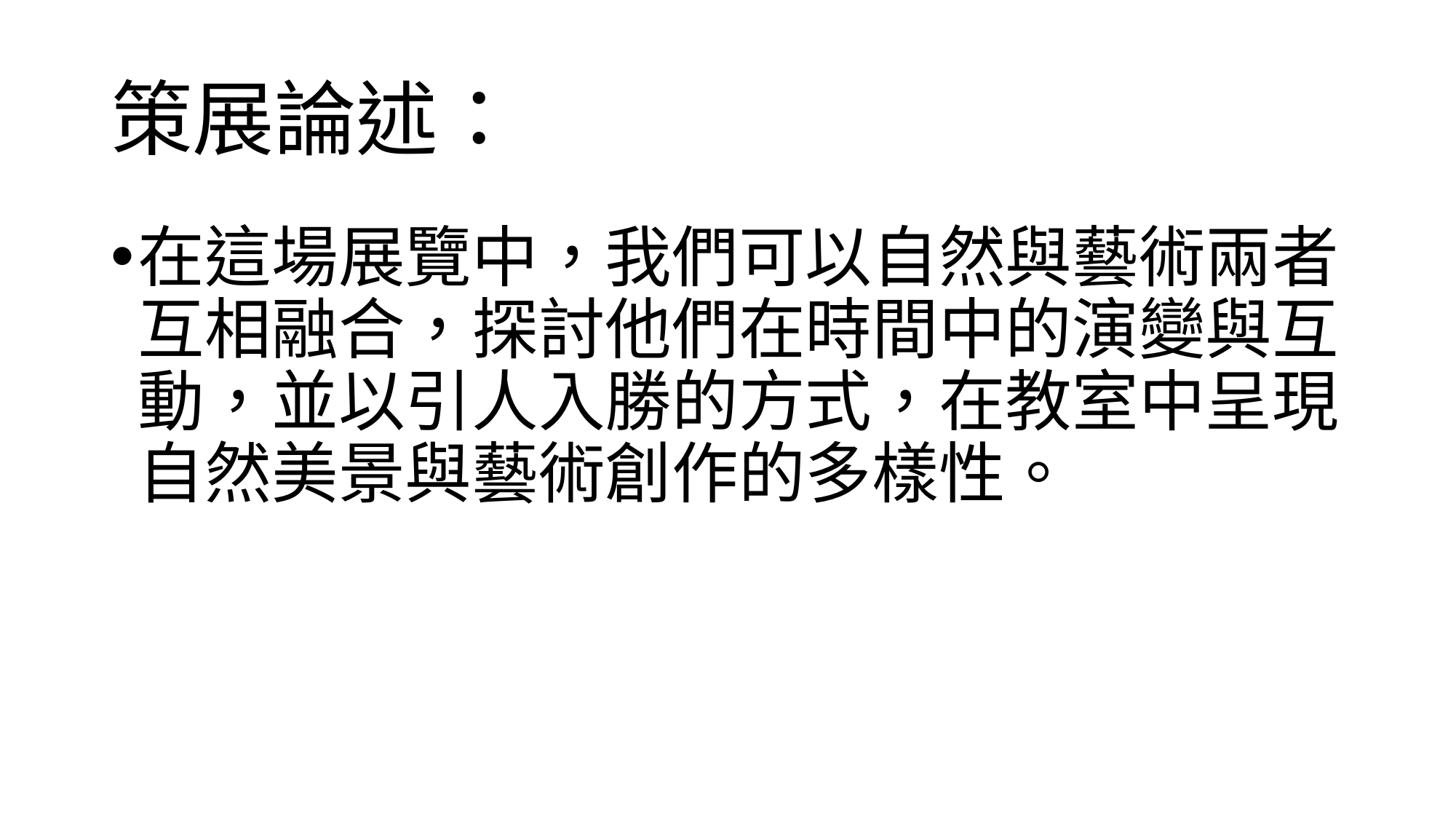

# 策展論述：
在這場展覽中，我們可以自然與藝術兩者互相融合，探討他們在時間中的演變與互動，並以引人入勝的方式，在教室中呈現自然美景與藝術創作的多樣性。